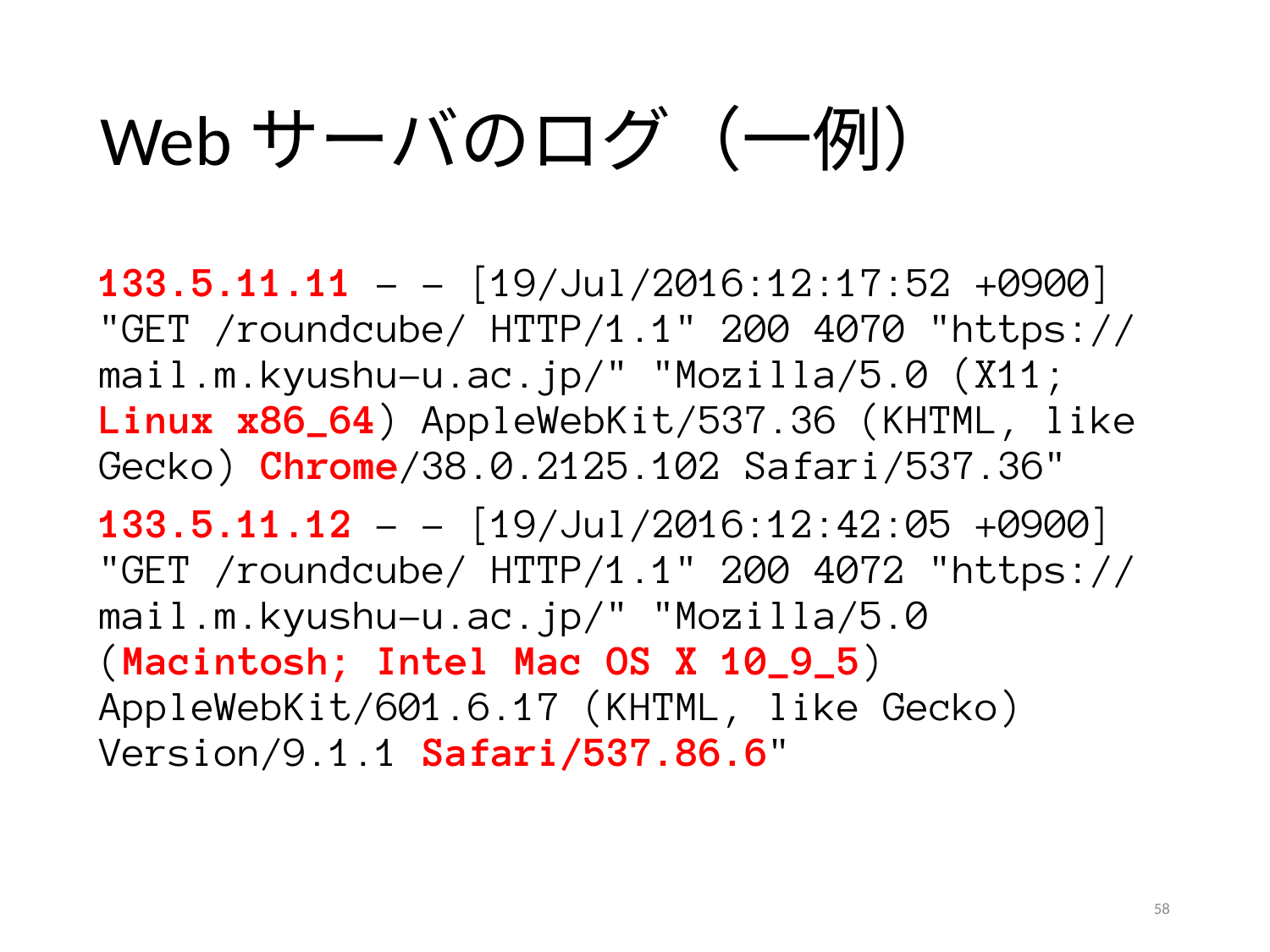

# Webサーバのログ（一例）
133.5.11.11 - - [19/Jul/2016:12:17:52 +0900] "GET /roundcube/ HTTP/1.1" 200 4070 "https://mail.m.kyushu-u.ac.jp/" "Mozilla/5.0 (X11; Linux x86_64) AppleWebKit/537.36 (KHTML, like Gecko) Chrome/38.0.2125.102 Safari/537.36"
133.5.11.12 - - [19/Jul/2016:12:42:05 +0900] "GET /roundcube/ HTTP/1.1" 200 4072 "https://mail.m.kyushu-u.ac.jp/" "Mozilla/5.0 (Macintosh; Intel Mac OS X 10_9_5) AppleWebKit/601.6.17 (KHTML, like Gecko) Version/9.1.1 Safari/537.86.6"
58